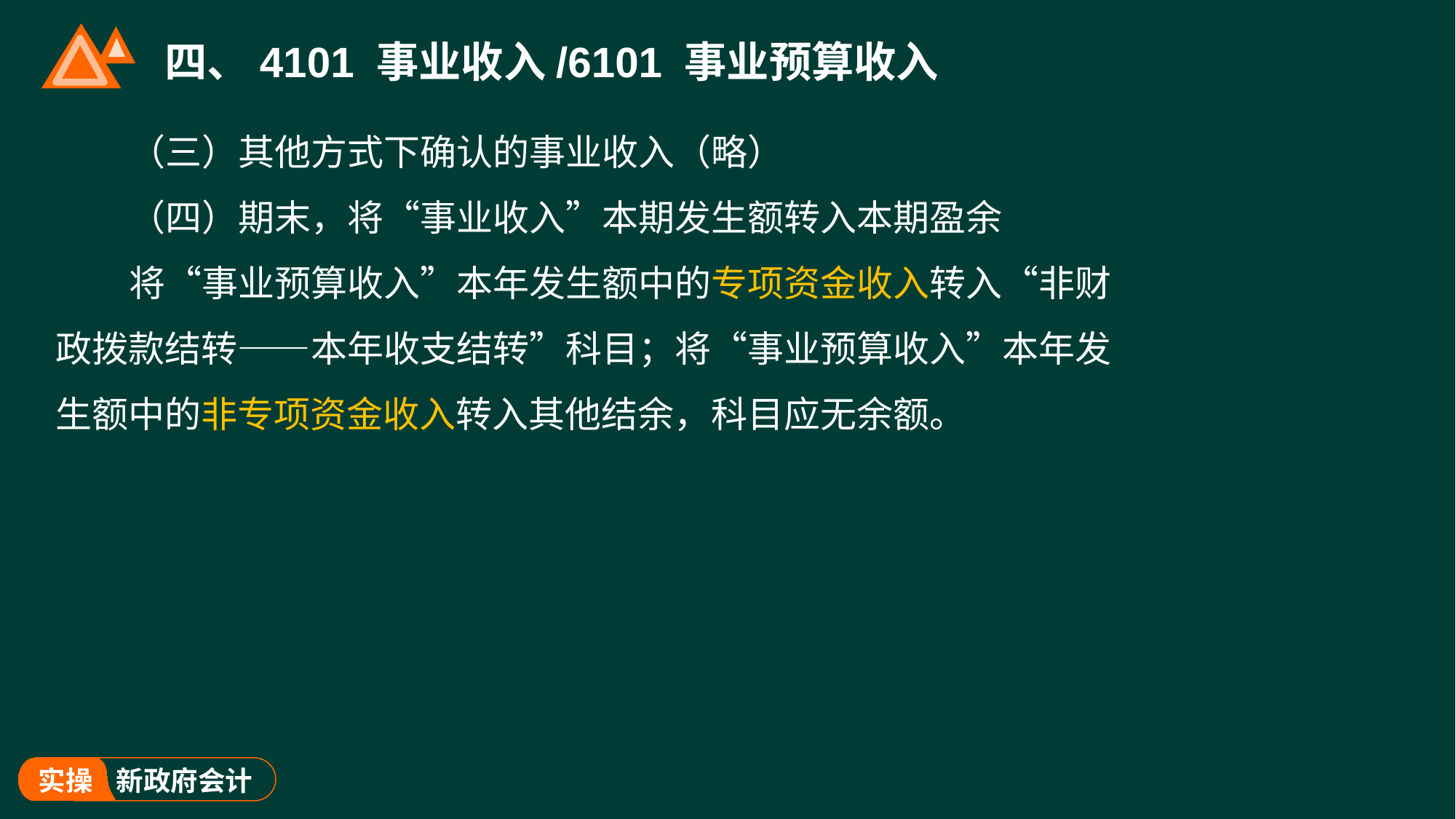

# 四、4101 事业收入/6101 事业预算收入
（三）其他方式下确认的事业收入（略）
（四）期末，将“事业收入”本期发生额转入本期盈余
将“事业预算收入”本年发生额中的专项资金收入转入“非财政拨款结转——本年收支结转”科目；将“事业预算收入”本年发生额中的非专项资金收入转入其他结余，科目应无余额。